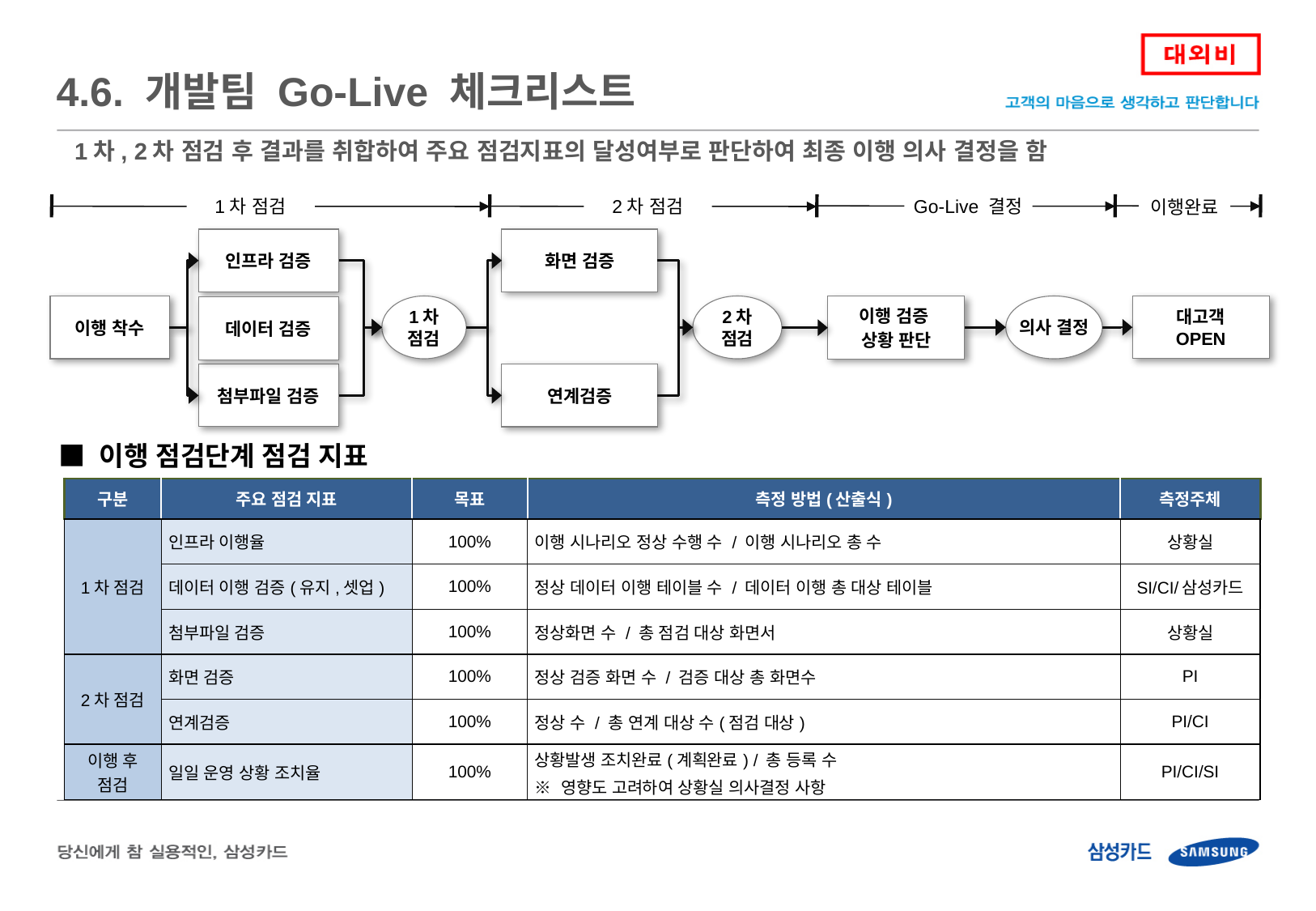

4.6. 개발팀 Go-Live 체크리스트
1차, 2차 점검 후 결과를 취합하여 주요 점검지표의 달성여부로 판단하여 최종 이행 의사 결정을 함
1차 점검
2차 점검
Go-Live 결정
이행완료
인프라 검증
화면 검증
대고객
OPEN
이행 착수
1차
점검
2차
점검
의사 결정
이행 검증
상황 판단
데이터 검증
연계검증
첨부파일 검증
■ 이행 점검단계 점검 지표
| 구분 | 주요 점검 지표 | 목표 | 측정 방법(산출식) | 측정주체 |
| --- | --- | --- | --- | --- |
| 1차 점검 | 인프라 이행율 | 100% | 이행 시나리오 정상 수행 수 / 이행 시나리오 총 수 | 상황실 |
|  | 데이터 이행 검증(유지,셋업) | 100% | 정상 데이터 이행 테이블 수 / 데이터 이행 총 대상 테이블 | SI/CI/삼성카드 |
|  | 첨부파일 검증 | 100% | 정상화면 수 / 총 점검 대상 화면서 | 상황실 |
| 2차 점검 | 화면 검증 | 100% | 정상 검증 화면 수 / 검증 대상 총 화면수 | PI |
|  | 연계검증 | 100% | 정상 수 / 총 연계 대상 수(점검 대상) | PI/CI |
| 이행 후 점검 | 일일 운영 상황 조치율 | 100% | 상황발생 조치완료(계획완료) / 총 등록 수 ※ 영향도 고려하여 상황실 의사결정 사항 | PI/CI/SI |